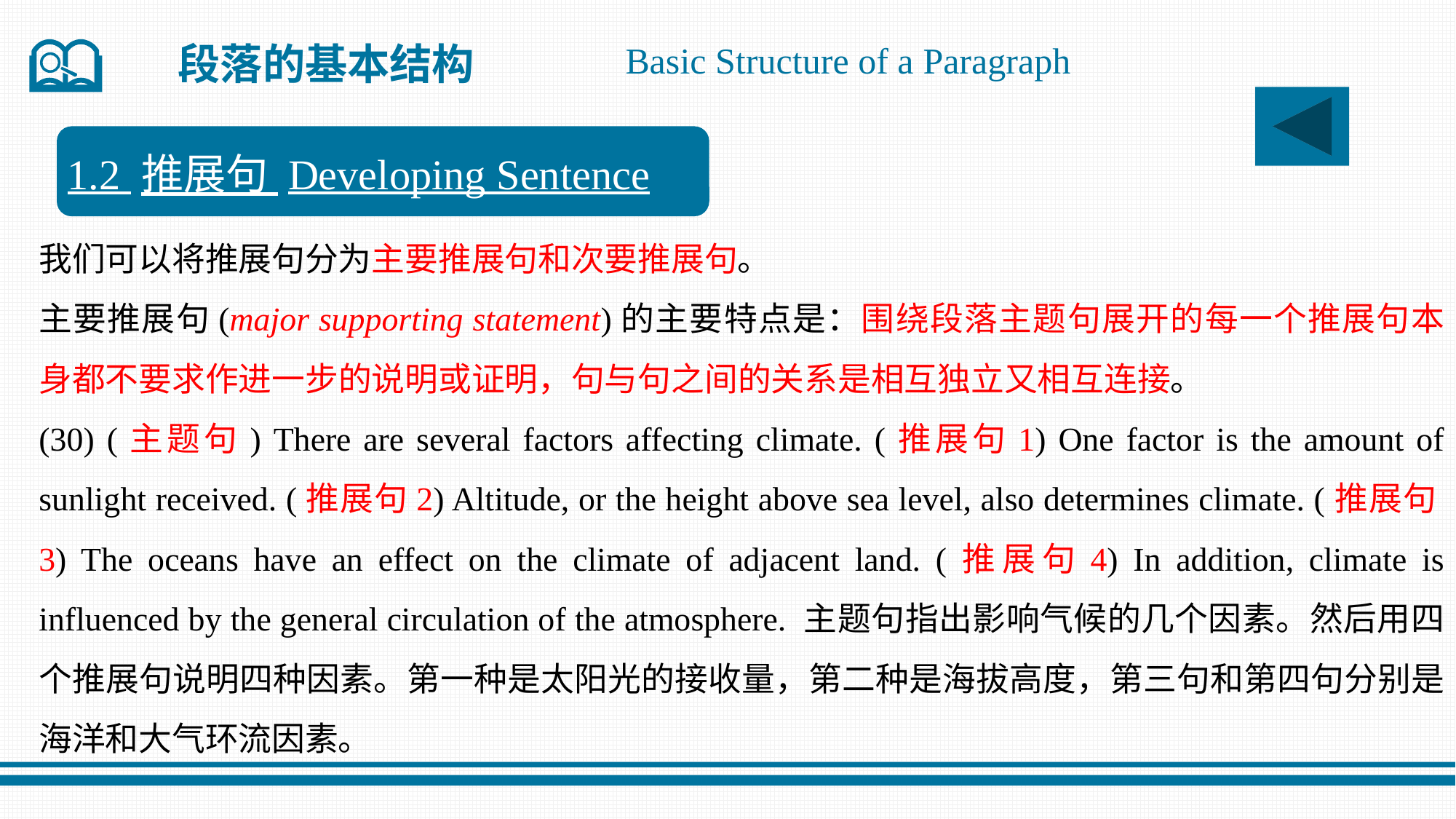

段落的基本结构
Basic Structure of a Paragraph

1.2 推展句 Developing Sentence
我们可以将推展句分为主要推展句和次要推展句。
主要推展句(major supporting statement)的主要特点是：围绕段落主题句展开的每一个推展句本身都不要求作进一步的说明或证明，句与句之间的关系是相互独立又相互连接。
(30) (主题句) There are several factors affecting climate. (推展句1) One factor is the amount of sunlight received. (推展句2) Altitude, or the height above sea level, also determines climate. (推展句3) The oceans have an effect on the climate of adjacent land. (推展句4) In addition, climate is influenced by the general circulation of the atmosphere. 主题句指出影响气候的几个因素。然后用四个推展句说明四种因素。第一种是太阳光的接收量，第二种是海拔高度，第三句和第四句分别是海洋和大气环流因素。